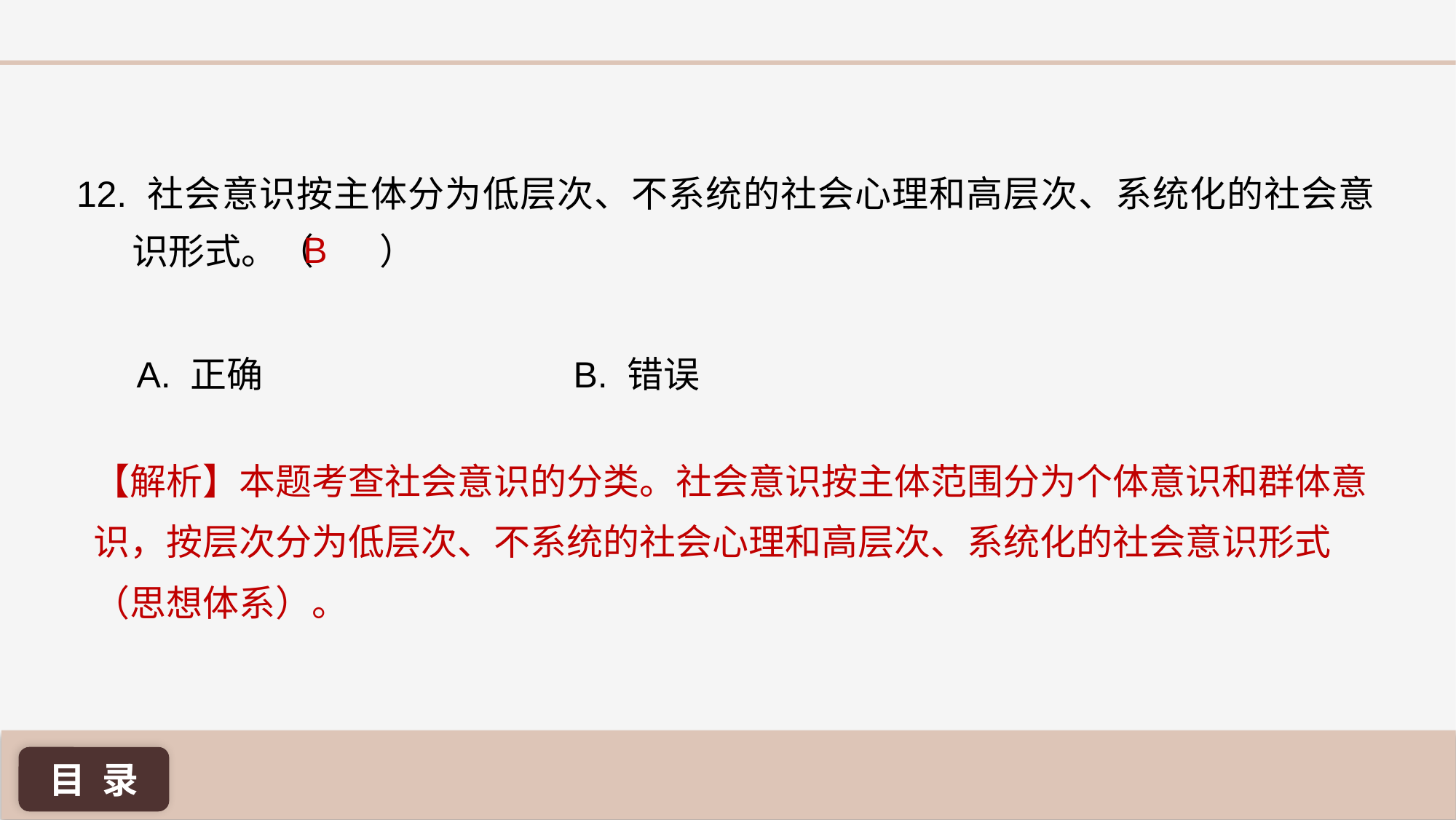

12. 社会意识按主体分为低层次、不系统的社会心理和高层次、系统化的社会意识形式。（        ）
B
A. 正确 			B. 错误
【解析】本题考查社会意识的分类。社会意识按主体范围分为个体意识和群体意识，按层次分为低层次、不系统的社会心理和高层次、系统化的社会意识形式（思想体系）。